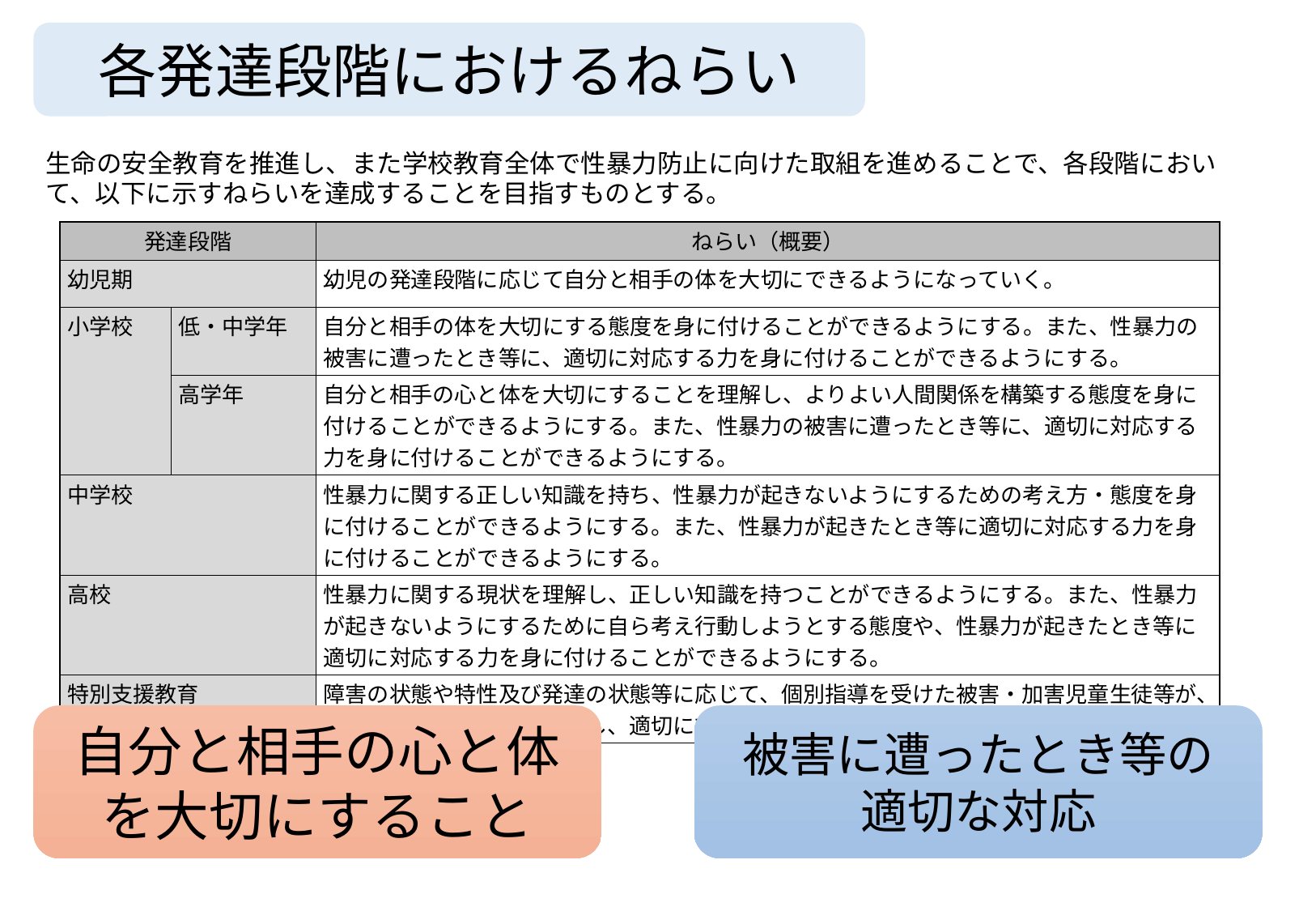

各発達段階におけるねらい
生命の安全教育を推進し、また学校教育全体で性暴力防止に向けた取組を進めることで、各段階において、以下に示すねらいを達成することを目指すものとする。
| 発達段階 |  | ねらい（概要） |
| --- | --- | --- |
| 幼児期 |  | 幼児の発達段階に応じて自分と相手の体を大切にできるようになっていく。 |
| 小学校 | 低・中学年 | 自分と相手の体を大切にする態度を身に付けることができるようにする。また、性暴力の被害に遭ったとき等に、適切に対応する力を身に付けることができるようにする。 |
|  | 高学年 | 自分と相手の心と体を大切にすることを理解し、よりよい人間関係を構築する態度を身に付けることができるようにする。また、性暴力の被害に遭ったとき等に、適切に対応する力を身に付けることができるようにする。 |
| 中学校 |  | 性暴力に関する正しい知識を持ち、性暴力が起きないようにするための考え方・態度を身に付けることができるようにする。また、性暴力が起きたとき等に適切に対応する力を身に付けることができるようにする。 |
| 高校 |  | 性暴力に関する現状を理解し、正しい知識を持つことができるようにする。また、性暴力が起きないようにするために自ら考え行動しようとする態度や、性暴力が起きたとき等に適切に対応する力を身に付けることができるようにする。 |
| 特別支援教育 |  | 障害の状態や特性及び発達の状態等に応じて、個別指導を受けた被害・加害児童生徒等が、性暴力について正しく理解し、適切に対応する力を身に付けることができるようにする。 |
自分と相手の心と体を大切にすること
被害に遭ったとき等の
適切な対応
16